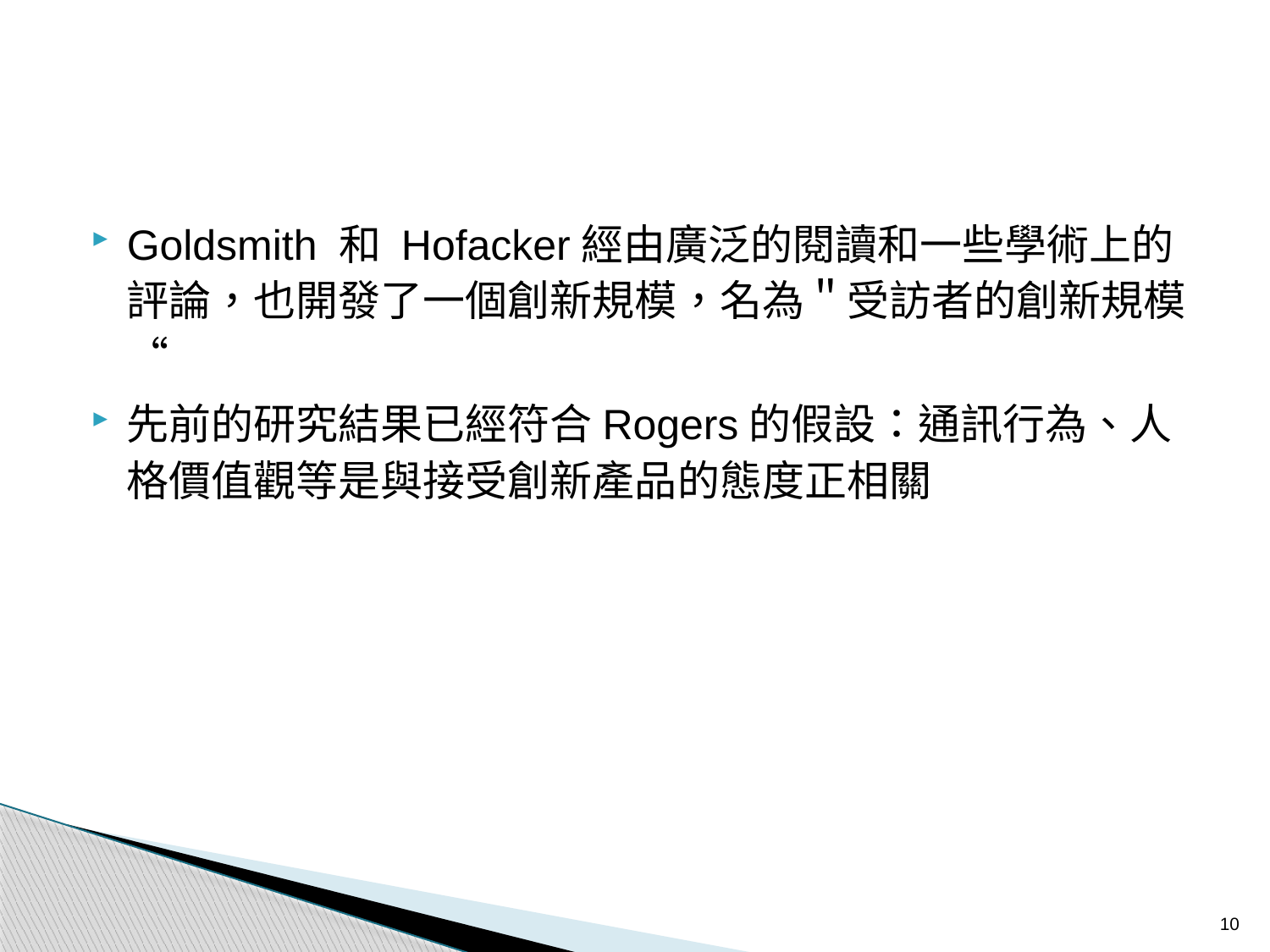

#
Goldsmith 和 Hofacker經由廣泛的閱讀和一些學術上的評論，也開發了一個創新規模，名為＂受訪者的創新規模“
先前的研究結果已經符合Rogers的假設：通訊行為、人格價值觀等是與接受創新產品的態度正相關
10